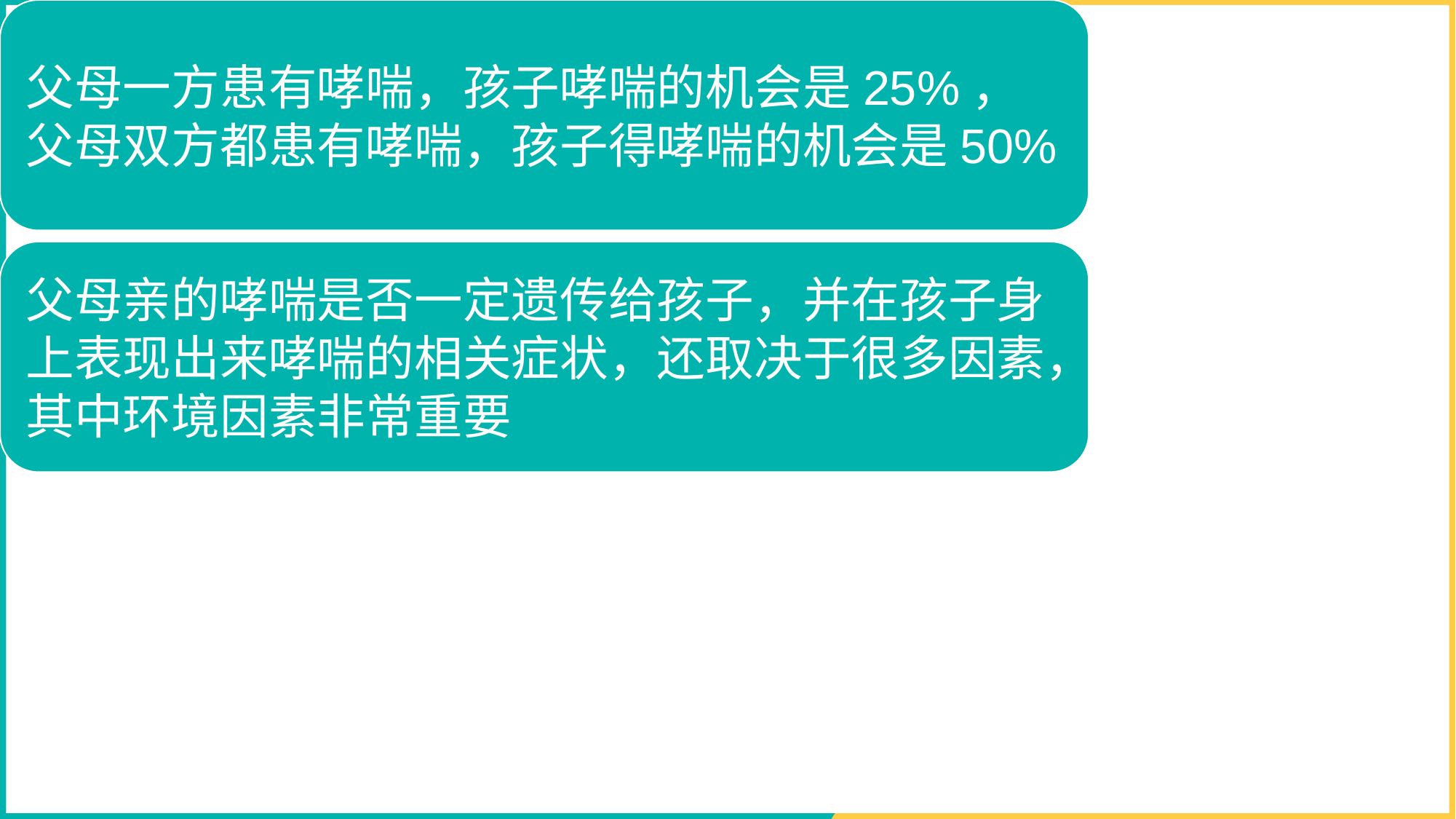

02
遗传因素
父母一方患有哮喘，孩子哮喘的机会是25%，父母双方都患有哮喘，孩子得哮喘的机会是50%
父母亲的哮喘是否一定遗传给孩子，并在孩子身上表现出来哮喘的相关症状，还取决于很多因素，其中环境因素非常重要